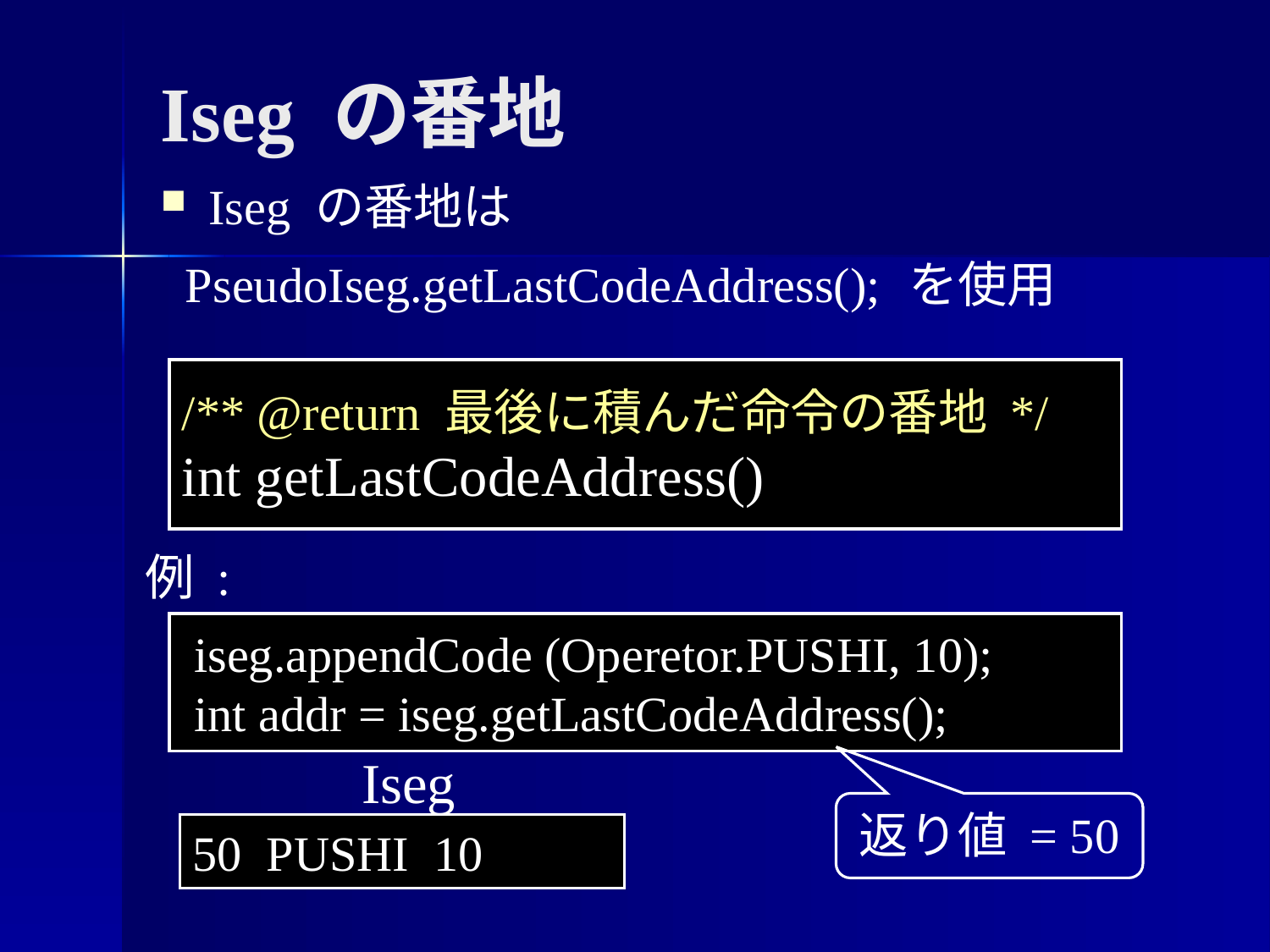

Iseg の番地
Iseg の番地は
  PseudoIseg.getLastCodeAddress(); を使用
/** @return 最後に積んだ命令の番地 */
int getLastCodeAddress()
例 :
 iseg.appendCode (Operetor.PUSHI, 10);
 int addr = iseg.getLastCodeAddress();
Iseg
50  PUSHI  10
返り値 = 50